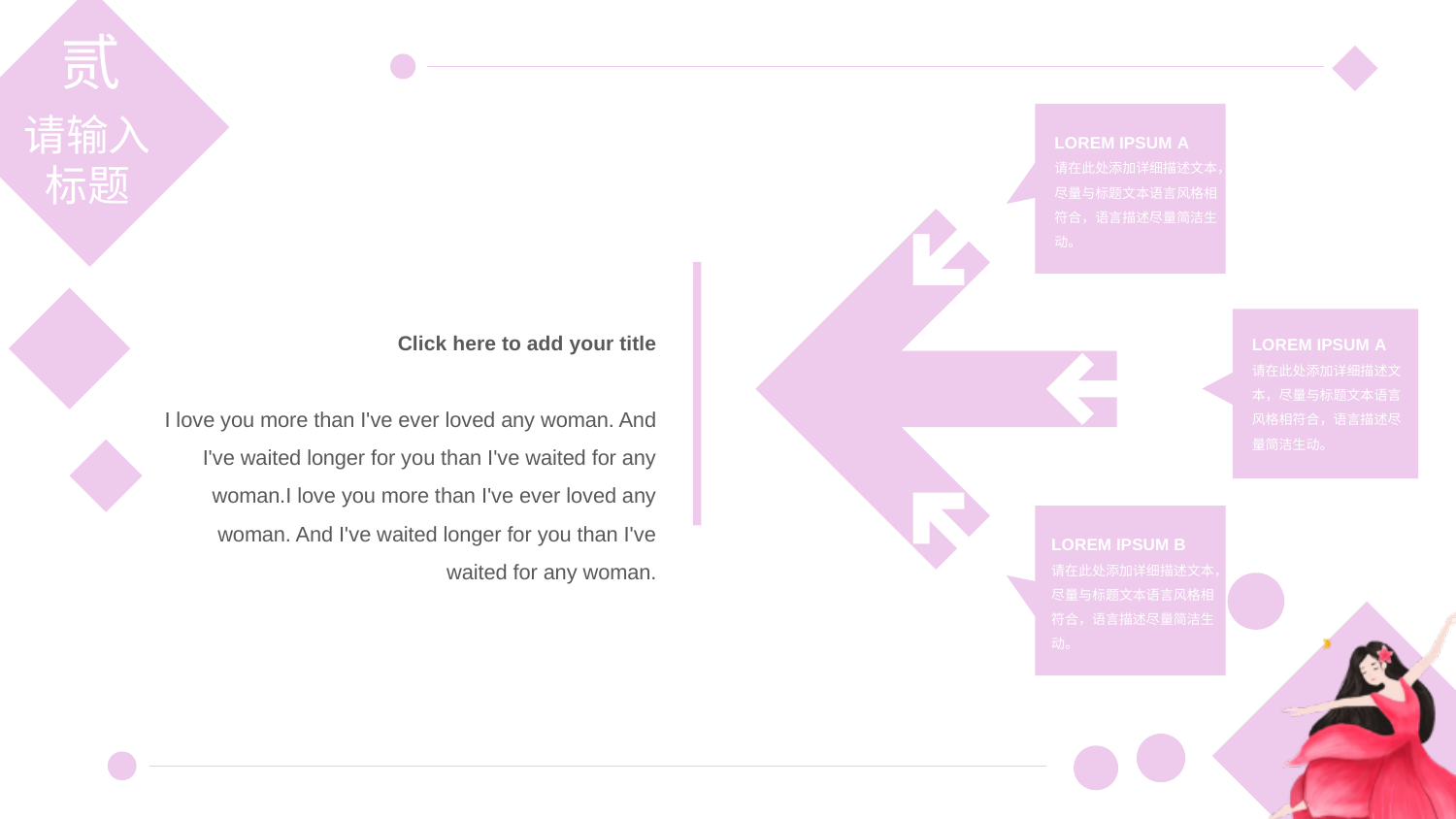

贰
请输入标题

LOREM IPSUM A
请在此处添加详细描述文本，尽量与标题文本语言风格相符合，语言描述尽量简洁生动。

LOREM IPSUM A
请在此处添加详细描述文本，尽量与标题文本语言风格相符合，语言描述尽量简洁生动。
Click here to add your title

I love you more than I've ever loved any woman. And I've waited longer for you than I've waited for any woman.I love you more than I've ever loved any woman. And I've waited longer for you than I've waited for any woman.

LOREM IPSUM B
请在此处添加详细描述文本，尽量与标题文本语言风格相符合，语言描述尽量简洁生动。